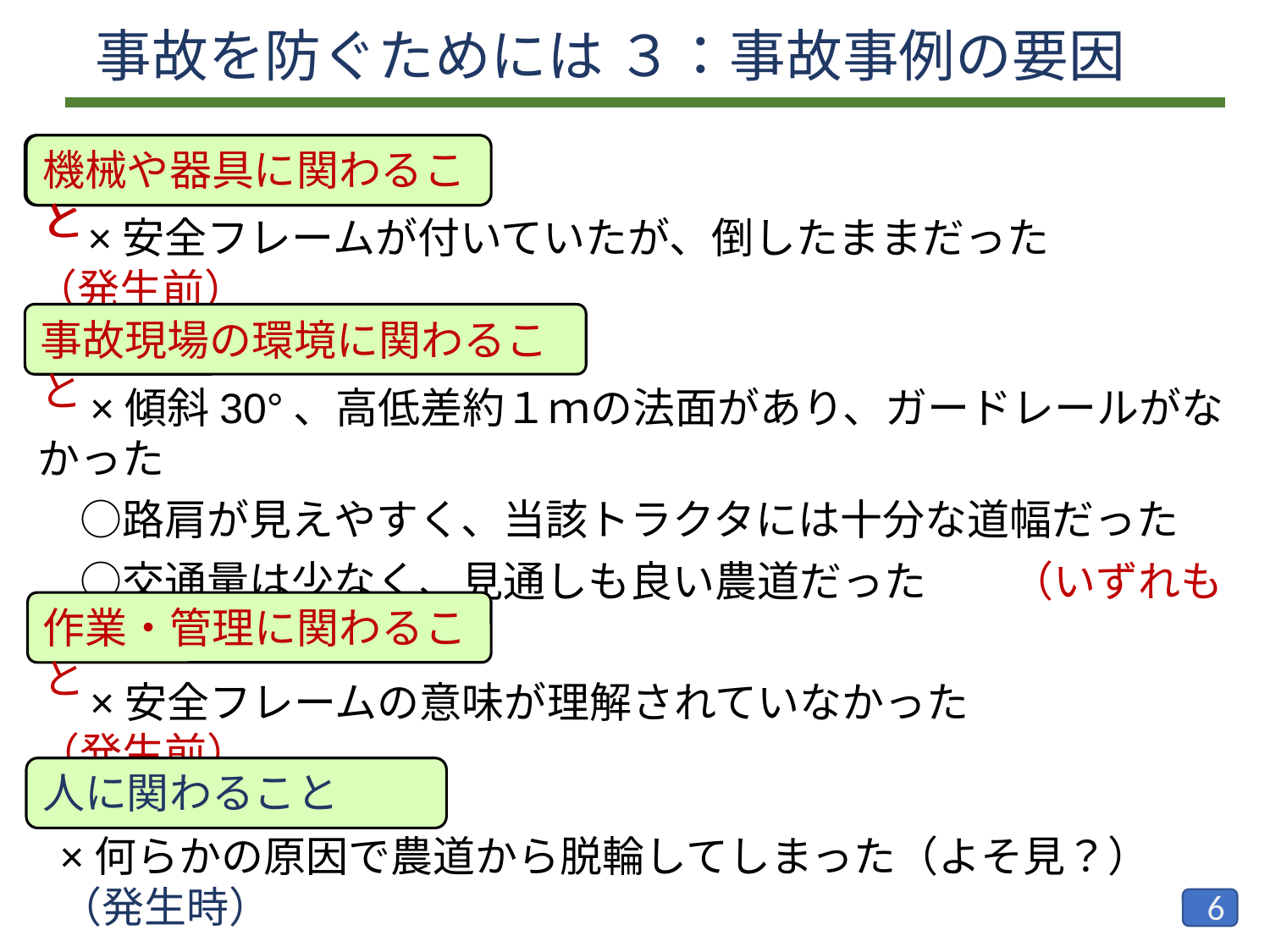

事故を防ぐためには ３：事故事例の要因
機械や器具に関わること
機械や器具に関わること
　×安全フレームが付いていたが、倒したままだった　　　（発生前）
事故現場の環境に関わること
　×傾斜30°、高低差約１ｍの法面があり、ガードレールがなかった
　○路肩が見えやすく、当該トラクタには十分な道幅だった
　○交通量は少なく、見通しも良い農道だった　　（いずれも発生前）
作業・管理に関わること
　×安全フレームの意味が理解されていなかった　　　　　　（発生前）
人に関わること
×何らかの原因で農道から脱輪してしまった（よそ見？）（発生時）
6